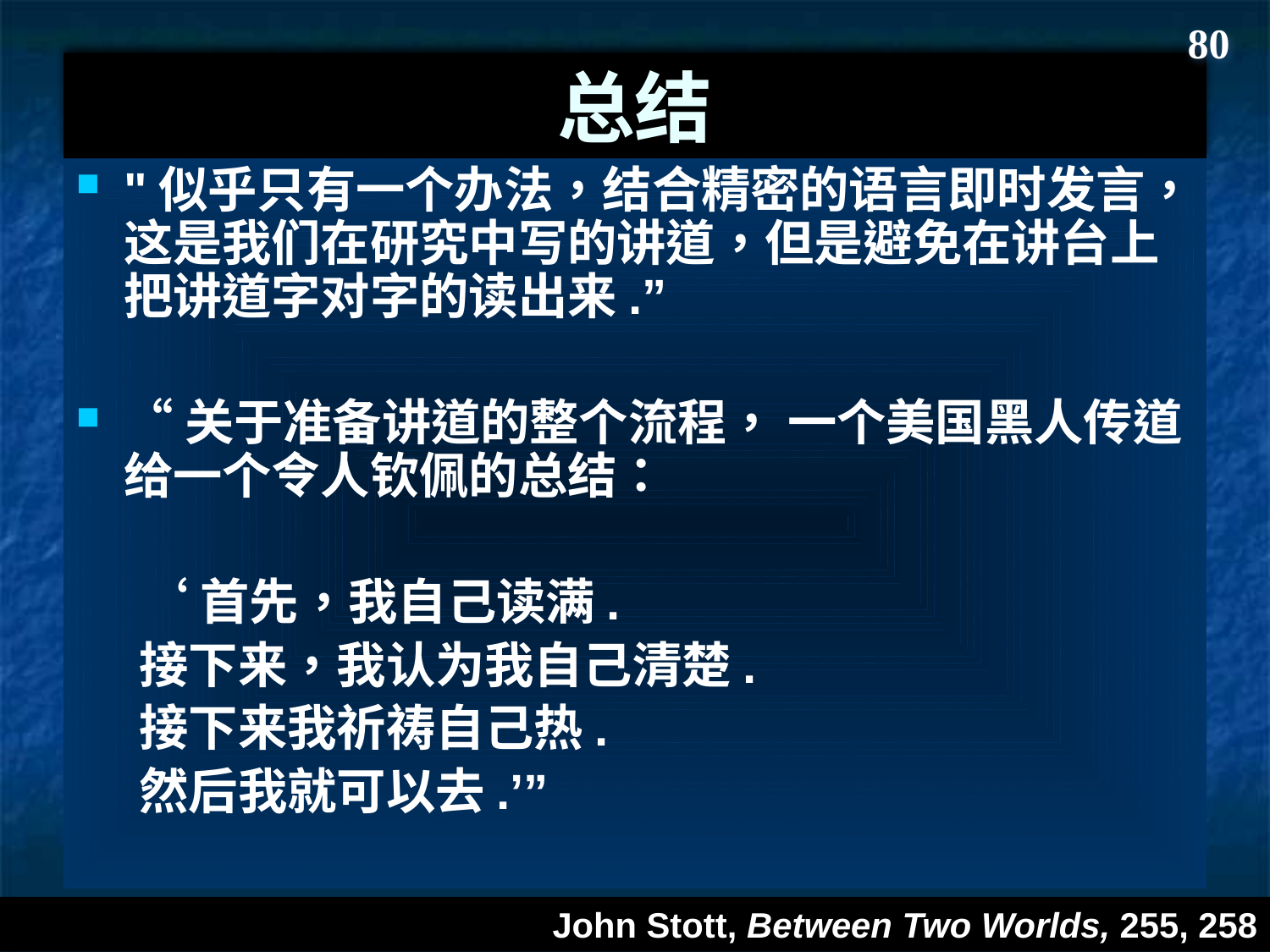

80
# 总结
"似乎只有一个办法，结合精密的语言即时发言，这是我们在研究中写的讲道，但是避免在讲台上把讲道字对字的读出来.”

“关于准备讲道的整个流程， 一个美国黑人传道给一个令人钦佩的总结：

‘首先，我自己读满.
接下来，我认为我自己清楚.
接下来我祈祷自己热.
然后我就可以去.’”
John Stott, Between Two Worlds, 255, 258